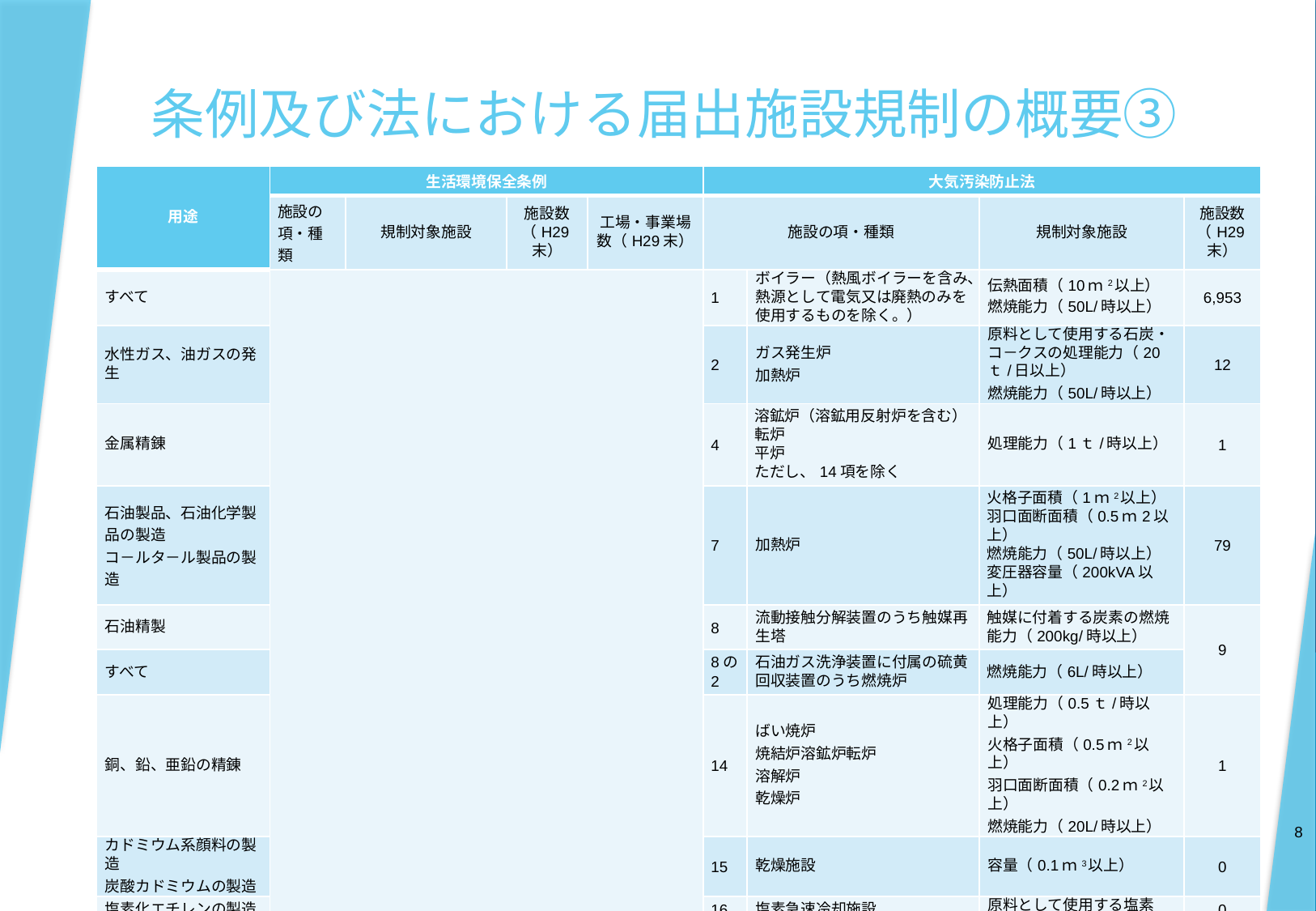

# 条例及び法における届出施設規制の概要③
| 用途 | 生活環境保全条例 |  |  |  | 大気汚染防止法 |  |  |  |
| --- | --- | --- | --- | --- | --- | --- | --- | --- |
|  | 施設の項・種類 | 規制対象施設 | 施設数 （H29末） | 工場・事業場数（H29末） | 施設の項・種類 |  | 規制対象施設 | 施設数 （H29末） |
| すべて |  |  |  |  | 1 | ボイラー（熱風ボイラーを含み、熱源として電気又は廃熱のみを使用するものを除く。） | 伝熱面積（10ｍ2以上） 燃焼能力（50L/時以上） | 6,953 |
| 水性ガス、油ガスの発生 |  |  |  |  | 2 | ガス発生炉 加熱炉 | 原料として使用する石炭・コ－クスの処理能力（20ｔ/日以上） 燃焼能力（50L/時以上） | 12 |
| 金属精錬 |  |  |  |  | 4 | 溶鉱炉（溶鉱用反射炉を含む） 転炉 平炉 ただし、14項を除く | 処理能力（1ｔ/時以上） | 1 |
| 石油製品、石油化学製品の製造 コ－ルタ－ル製品の製造 |  |  |  |  | 7 | 加熱炉 | 火格子面積（1ｍ2以上） 羽口面断面積（0.5ｍ2以上） 燃焼能力（50L/時以上） 変圧器容量（200kVA以上） | 79 |
| 石油精製 |  |  |  |  | 8 | 流動接触分解装置のうち触媒再生塔 | 触媒に付着する炭素の燃焼能力（200kg/時以上） | 9 |
| すべて |  |  |  |  | 8の2 | 石油ガス洗浄装置に付属の硫黄回収装置のうち燃焼炉 | 燃焼能力（6L/時以上） |  |
| 銅、鉛、亜鉛の精錬 |  |  |  |  | 14 | ばい焼炉 焼結炉溶鉱炉転炉 溶解炉 乾燥炉 | 処理能力（0.5ｔ/時以上） 火格子面積（0.5ｍ2以上） 羽口面断面積（0.2ｍ2以上） 燃焼能力（20L/時以上） | 1 |
| カドミウム系顔料の製造 炭酸カドミウムの製造 |  |  |  |  | 15 | 乾燥施設 | 容量（0.1ｍ3以上） | 0 |
| 塩素化エチレンの製造 |  |  |  |  | 16 | 塩素急速冷却施設 | 原料として使用する塩素（塩化水素は塩素換算量）の処理能力（50kg/時以上） | 0 |
| 塩化第二鉄の製造 |  |  |  |  | 17 | 溶解槽 |  | 6 |
| 活性炭製造 |  |  |  |  | 18 | 反応炉 ただし、塩化亜鉛を使用するものに限る | 燃焼能力（3L/時以上） | 0 |

8